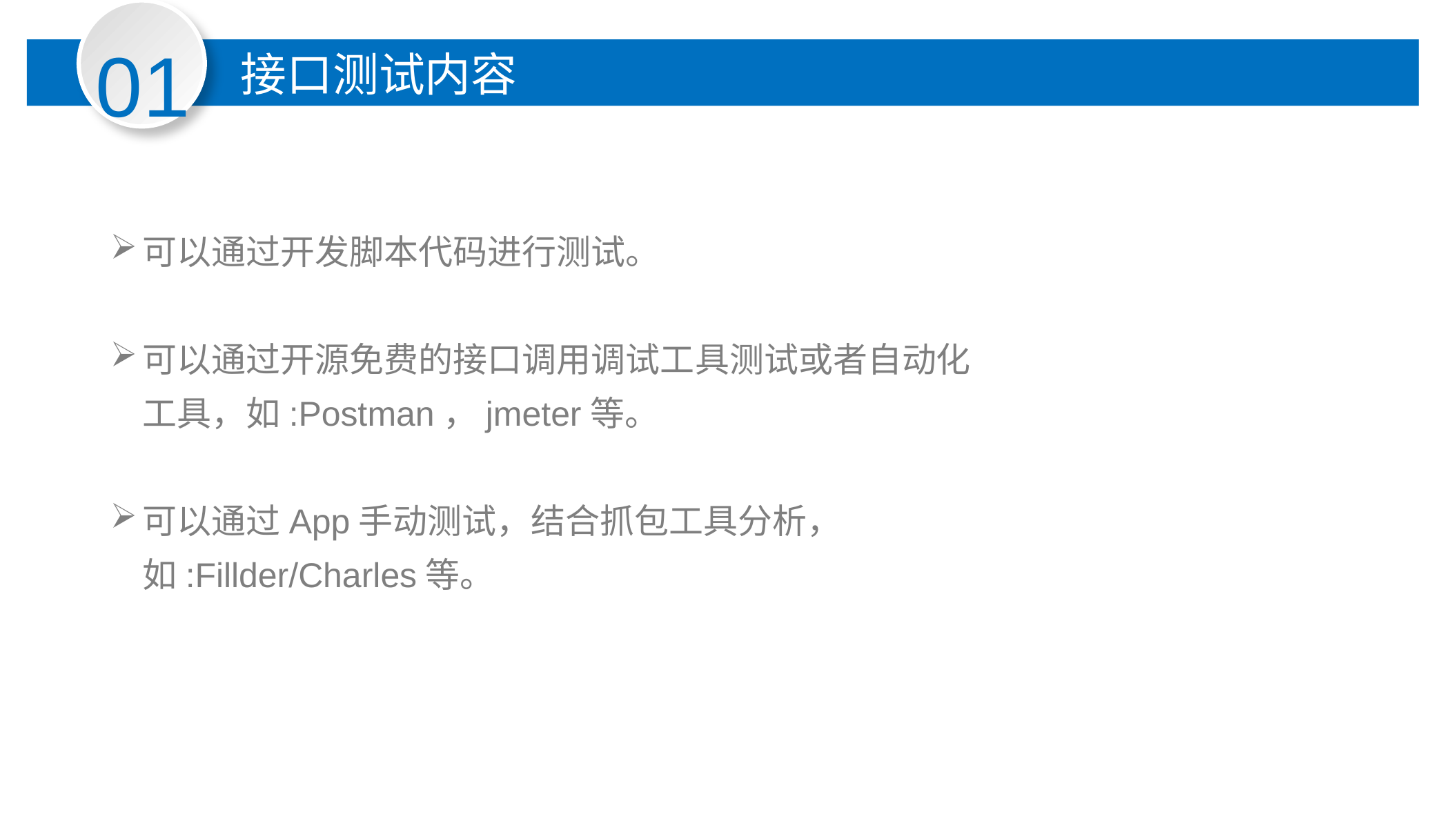

01
接口测试内容

可以通过开发脚本代码进行测试。

可以通过开源免费的接口调用调试工具测试或者自动化工具，如:Postman，jmeter等。

可以通过App手动测试，结合抓包工具分析，如:Fillder/Charles等。